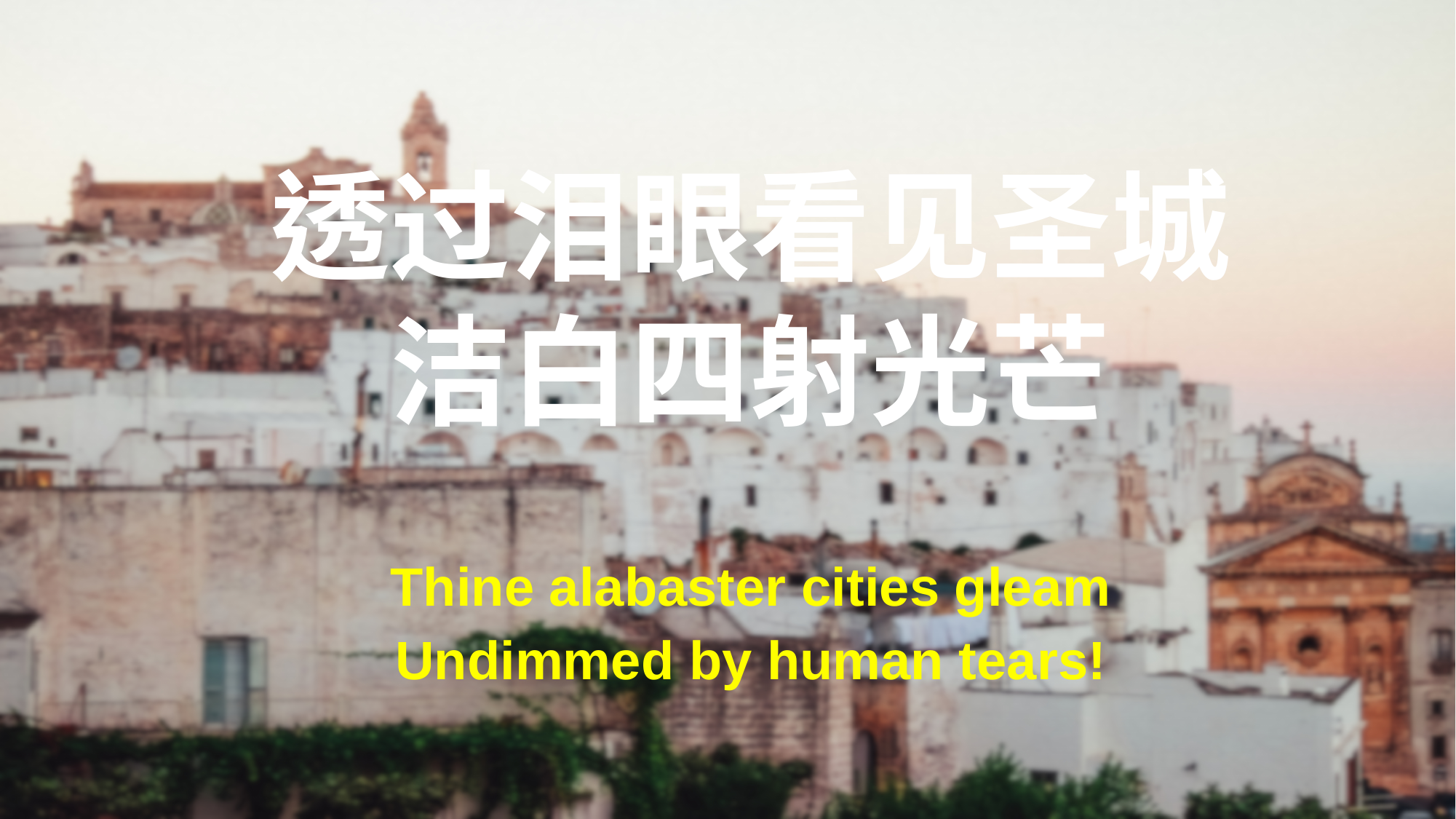

透过泪眼看见圣城
洁白四射光芒

Thine alabaster cities gleam
Undimmed by human tears!